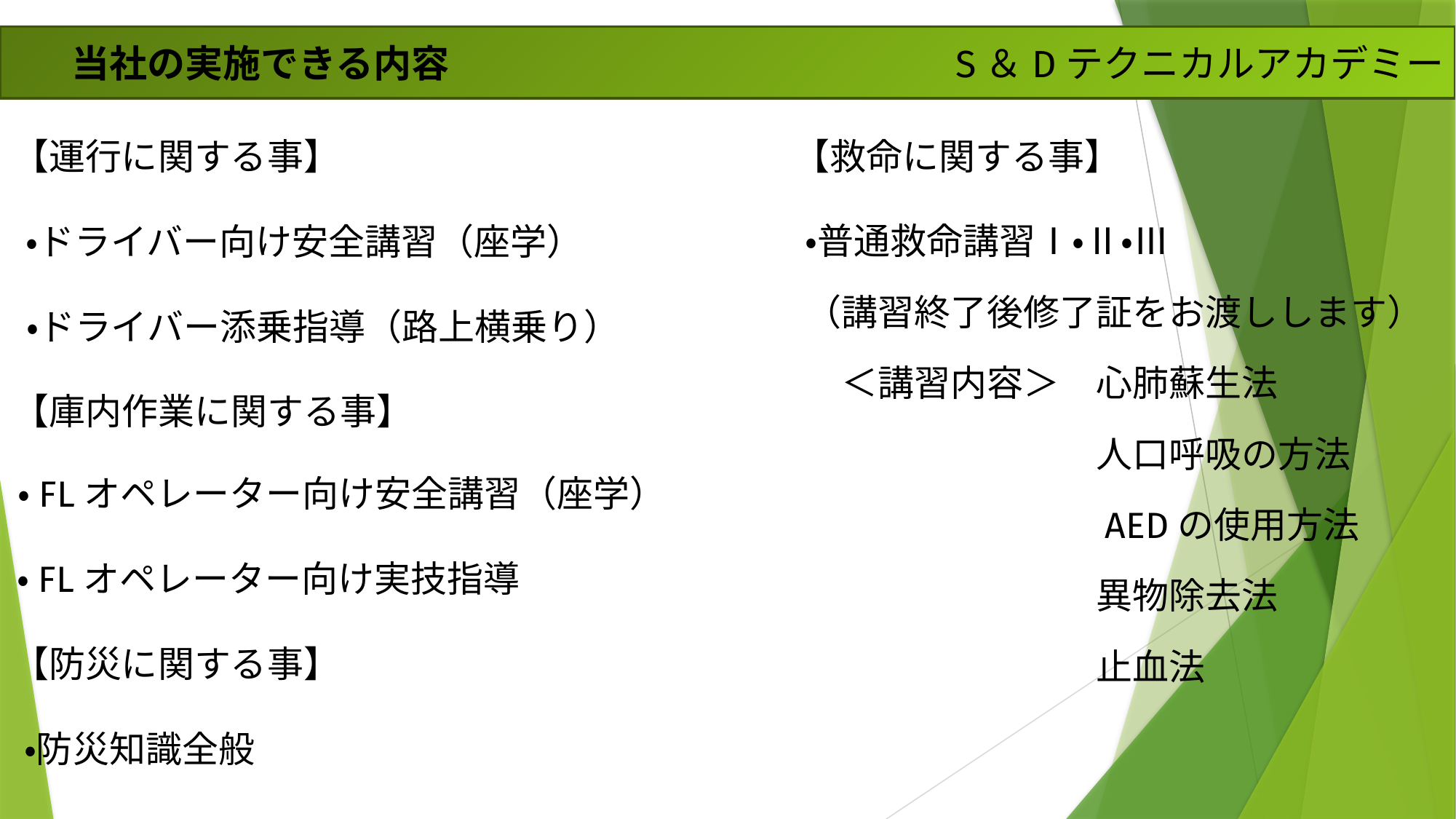

当社の実施できる内容
S＆Dテクニカルアカデミー
【運行に関する事】
【救命に関する事】
・普通救命講習Ⅰ・Ⅱ・Ⅲ

（講習終了後修了証をお渡しします）

　＜講習内容＞　心肺蘇生法

　　　　　　　　人口呼吸の方法

　　　　　　　　AEDの使用方法

　　　　　　　　異物除去法

　　　　　　　　止血法
・ドライバー向け安全講習（座学）
・ドライバー添乗指導（路上横乗り）
【庫内作業に関する事】
・FLオペレーター向け安全講習（座学）
・FLオペレーター向け実技指導
【防災に関する事】
・防災知識全般